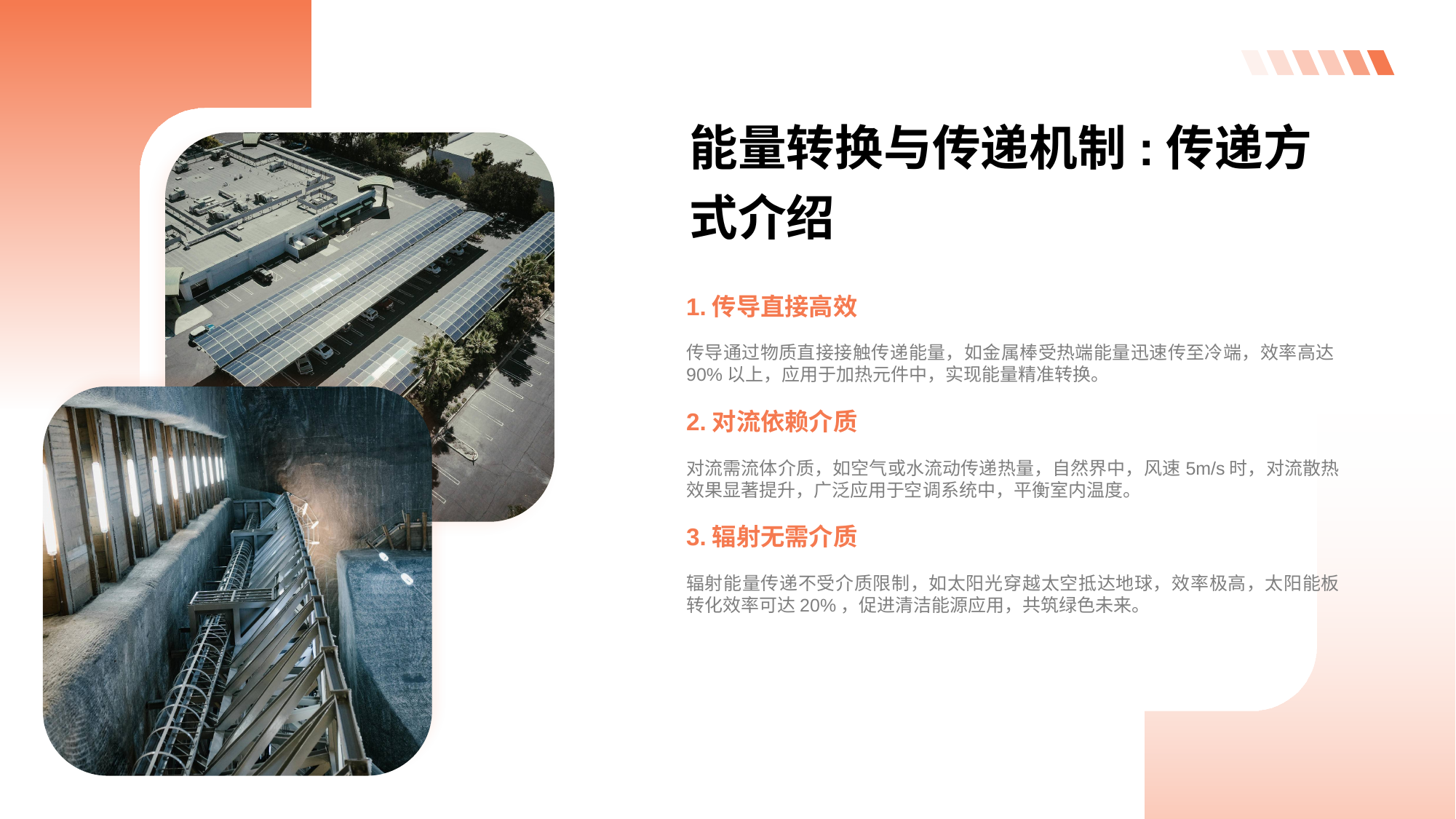

能量转换与传递机制:传递方式介绍

1.传导直接高效
传导通过物质直接接触传递能量，如金属棒受热端能量迅速传至冷端，效率高达90%以上，应用于加热元件中，实现能量精准转换。
2.对流依赖介质
对流需流体介质，如空气或水流动传递热量，自然界中，风速5m/s时，对流散热效果显著提升，广泛应用于空调系统中，平衡室内温度。
3.辐射无需介质
辐射能量传递不受介质限制，如太阳光穿越太空抵达地球，效率极高，太阳能板转化效率可达20%，促进清洁能源应用，共筑绿色未来。